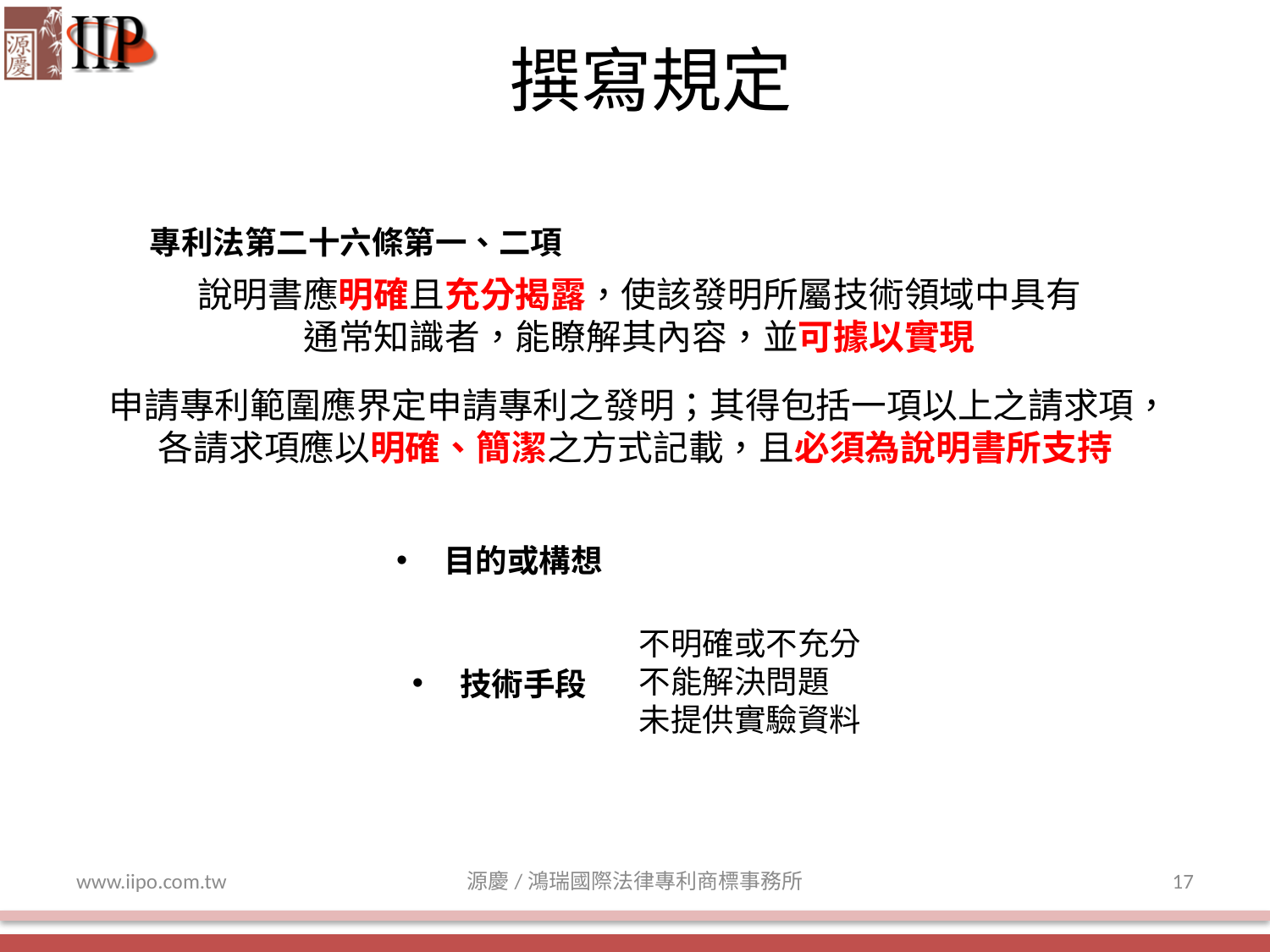

撰寫規定
專利法第二十六條第一、二項
說明書應明確且充分揭露，使該發明所屬技術領域中具有通常知識者，能瞭解其內容，並可據以實現
申請專利範圍應界定申請專利之發明；其得包括一項以上之請求項，
各請求項應以明確、簡潔之方式記載，且必須為說明書所支持
    目的或構想
不明確或不充分
不能解決問題
未提供實驗資料
    技術手段
www.iipo.com.tw
源慶/鴻瑞國際法律專利商標事務所
17